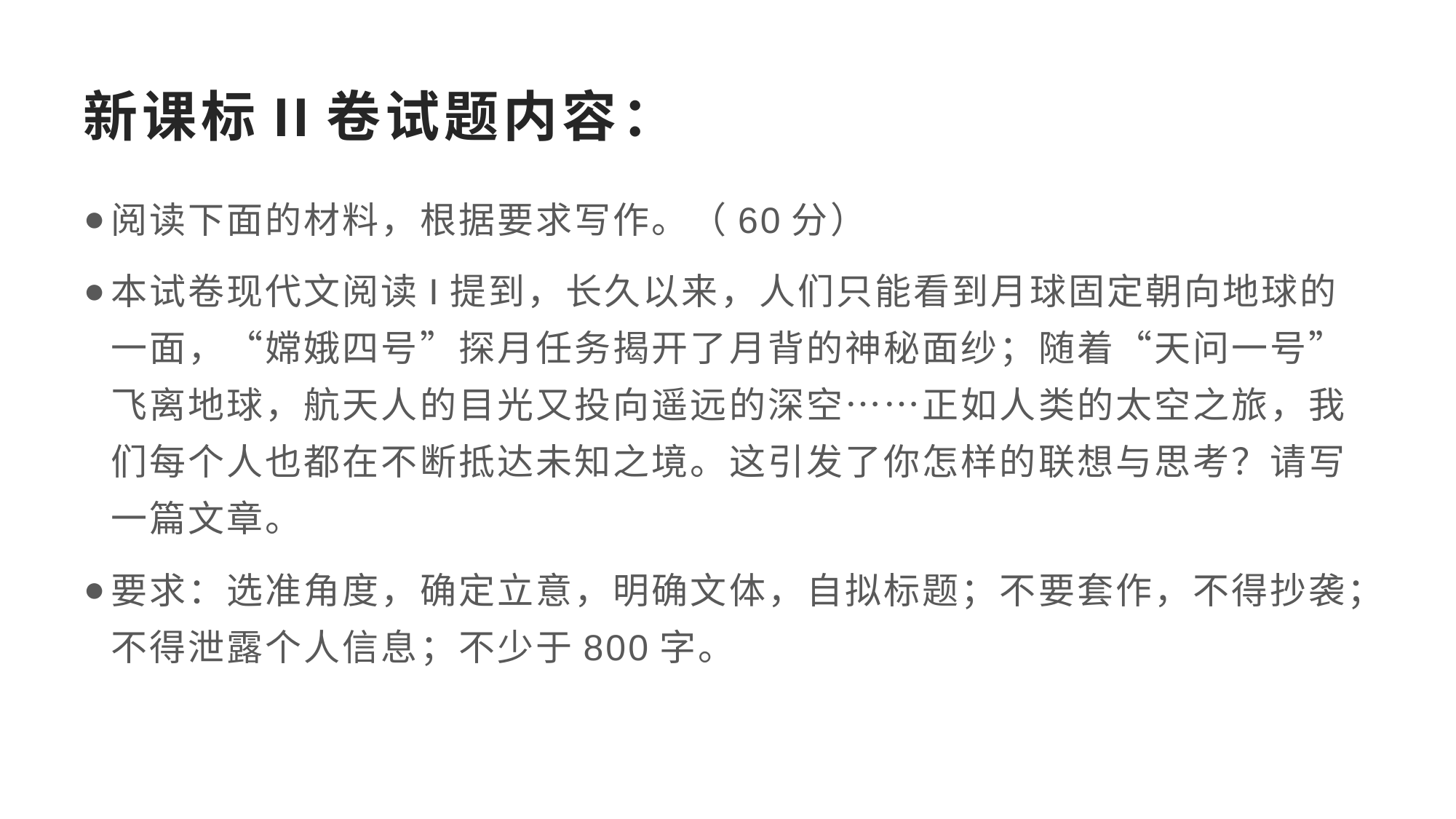

# 新课标II卷试题内容：
阅读下面的材料，根据要求写作。（60分）
本试卷现代文阅读I提到，长久以来，人们只能看到月球固定朝向地球的一面，“嫦娥四号”探月任务揭开了月背的神秘面纱；随着“天问一号”飞离地球，航天人的目光又投向遥远的深空……正如人类的太空之旅，我们每个人也都在不断抵达未知之境。这引发了你怎样的联想与思考？请写一篇文章。
要求：选准角度，确定立意，明确文体，自拟标题；不要套作，不得抄袭；不得泄露个人信息；不少于800字。